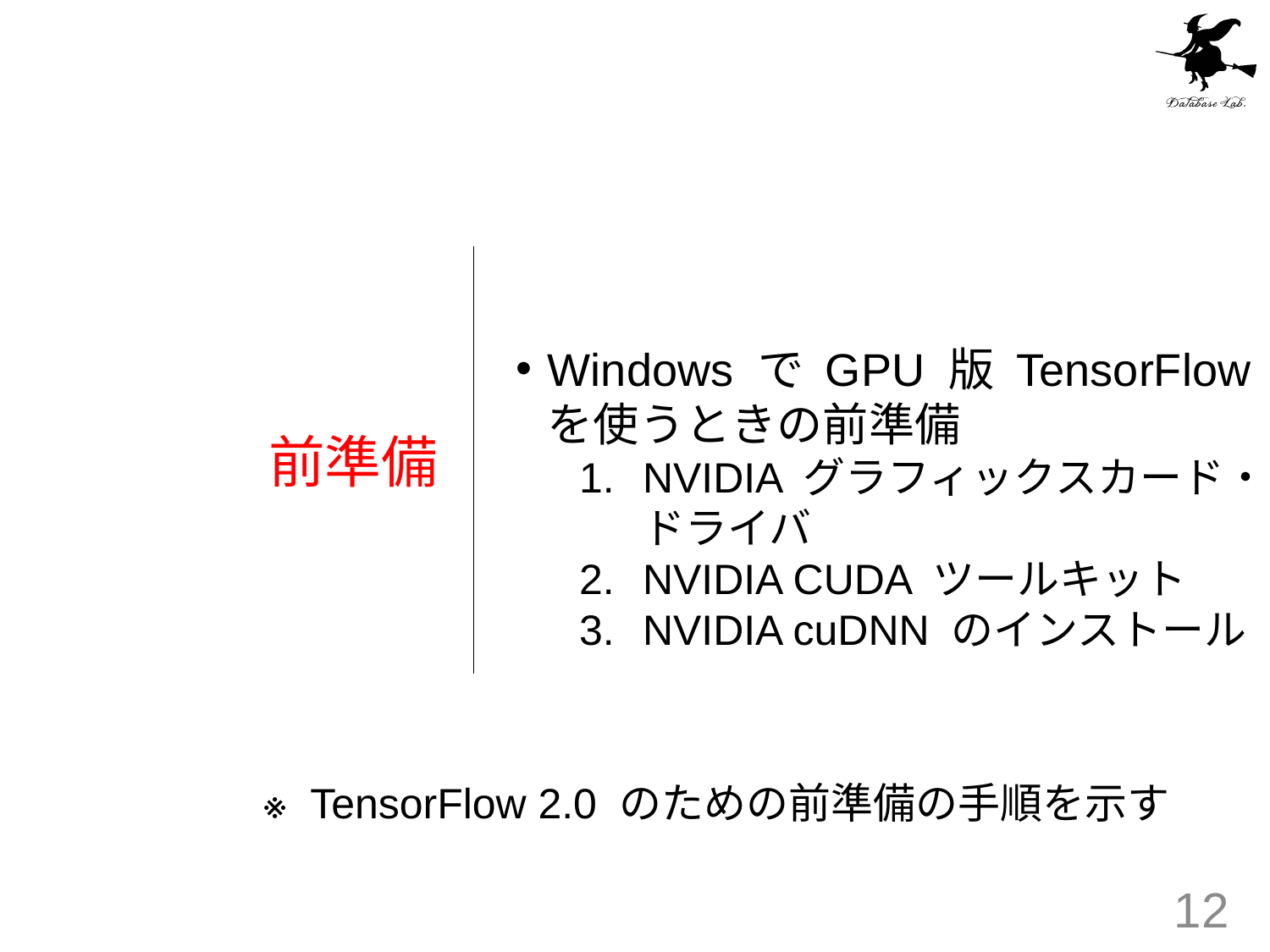

Windows で GPU 版 TensorFlow を使うときの前準備
NVIDIA グラフィックスカード・ドライバ
NVIDIA CUDA ツールキット
NVIDIA cuDNN のインストール
# 前準備
※ TensorFlow 2.0 のための前準備の手順を示す
12